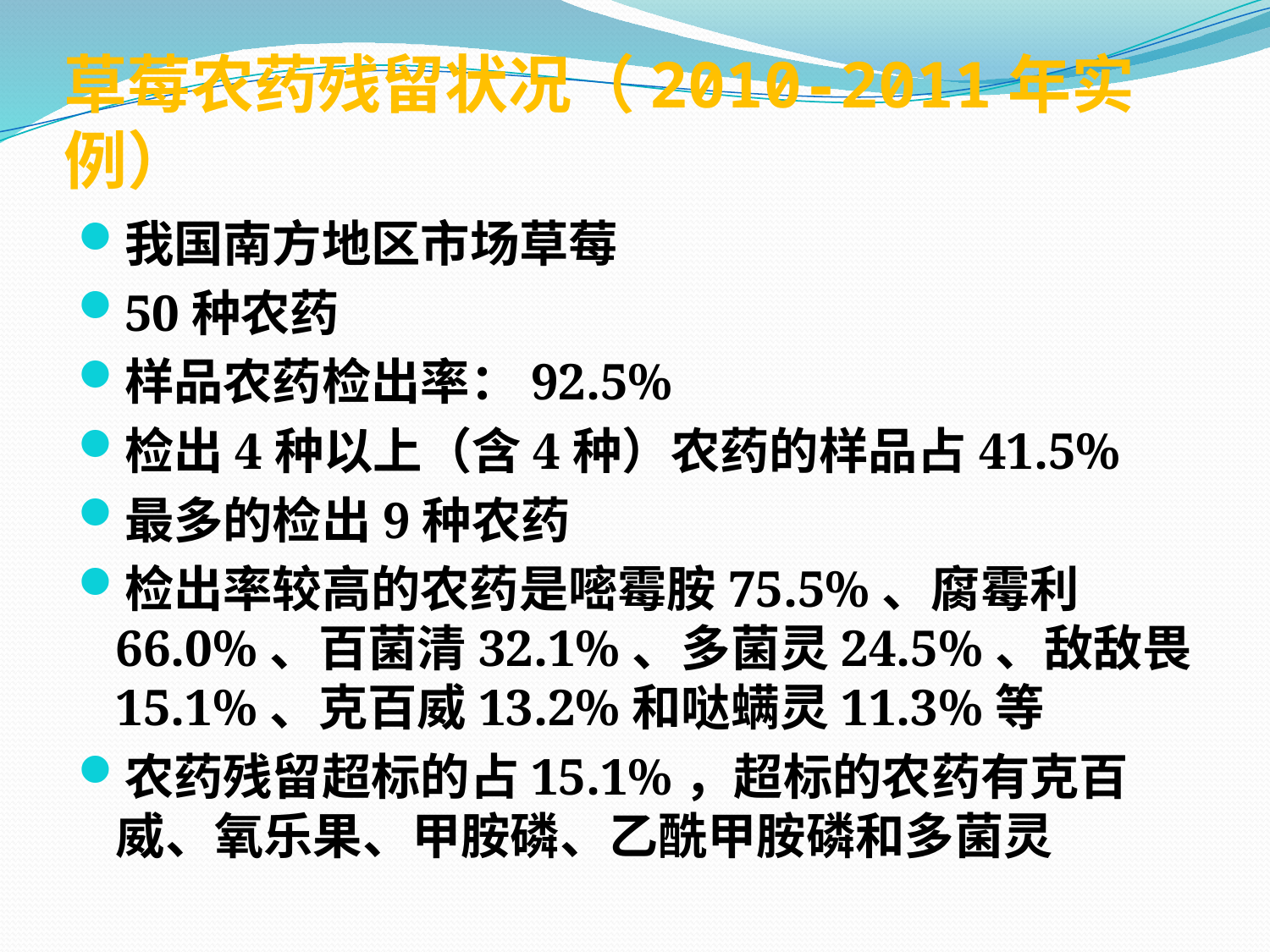

# 草莓农药残留状况（2010-2011年实例）
我国南方地区市场草莓
50种农药
样品农药检出率：92.5%
检出4种以上（含4种）农药的样品占41.5%
最多的检出9种农药
检出率较高的农药是嘧霉胺75.5%、腐霉利66.0%、百菌清32.1%、多菌灵24.5%、敌敌畏15.1%、克百威13.2%和哒螨灵11.3%等
农药残留超标的占15.1%，超标的农药有克百威、氧乐果、甲胺磷、乙酰甲胺磷和多菌灵